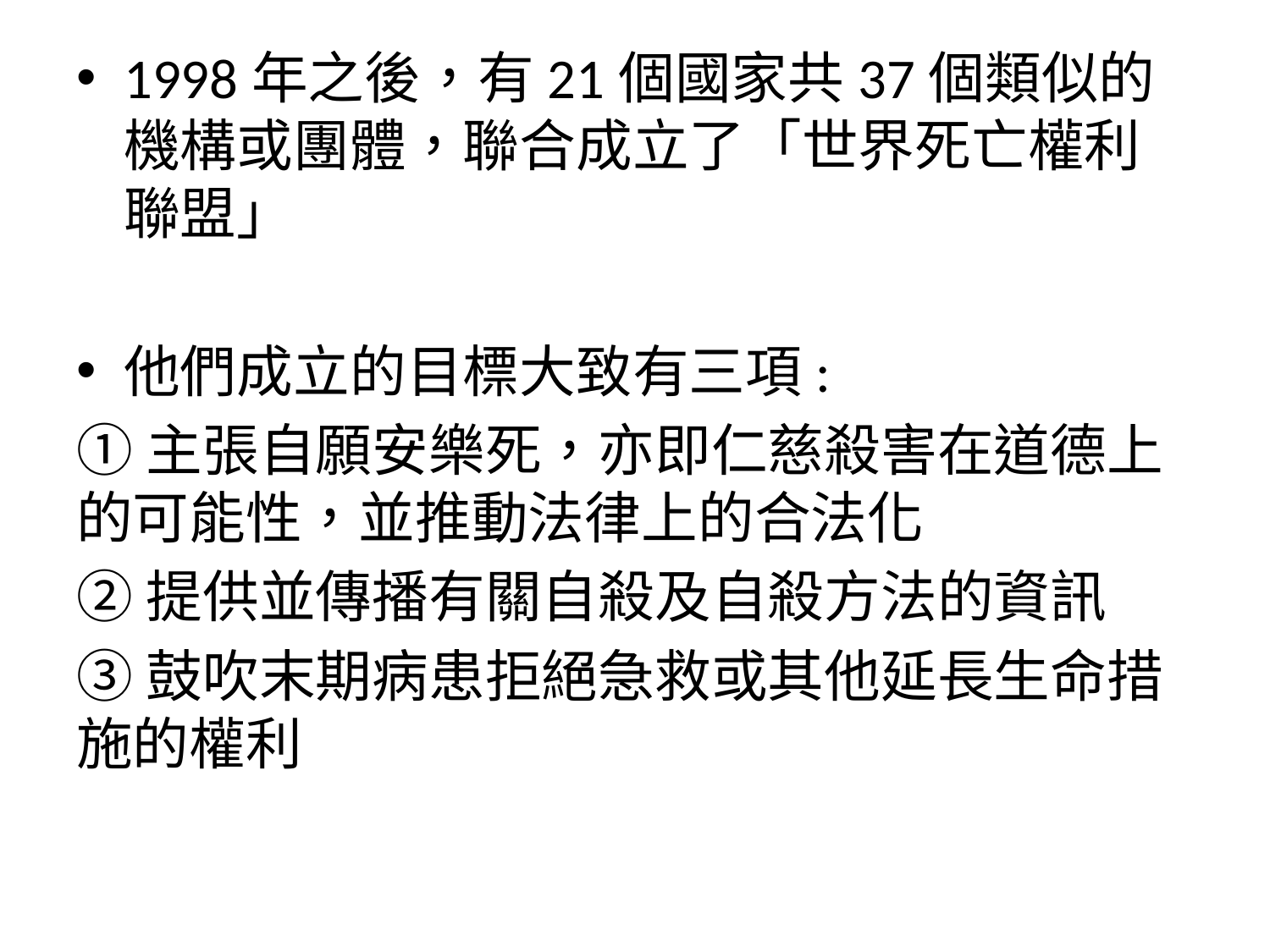

1998年之後，有21個國家共37個類似的機構或團體，聯合成立了「世界死亡權利聯盟」

他們成立的目標大致有三項:
①主張自願安樂死，亦即仁慈殺害在道德上的可能性，並推動法律上的合法化
②提供並傳播有關自殺及自殺方法的資訊
③鼓吹末期病患拒絕急救或其他延長生命措施的權利